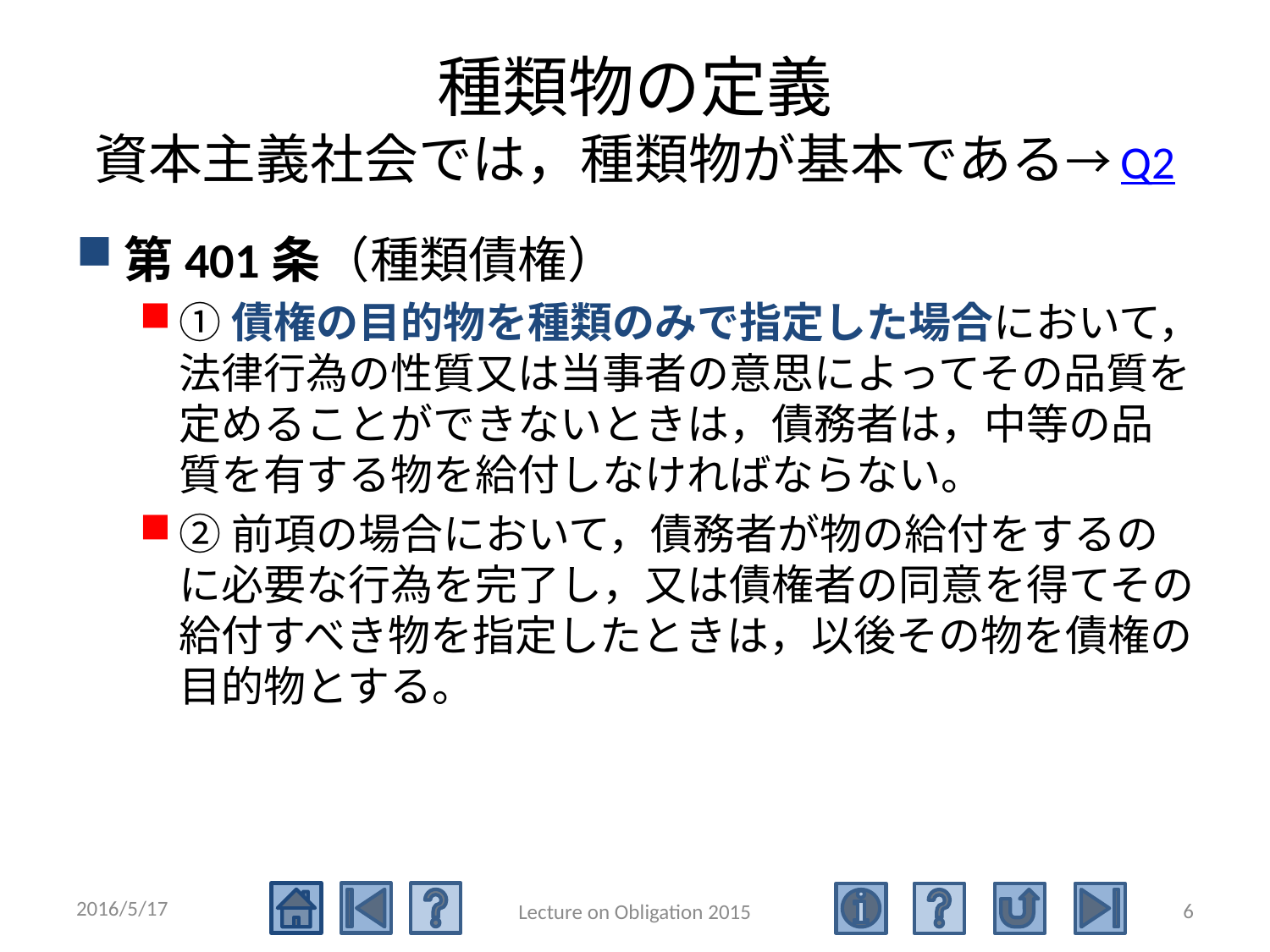

# 種類物の定義 資本主義社会では，種類物が基本である→Q2
第401条（種類債権）
①債権の目的物を種類のみで指定した場合において，法律行為の性質又は当事者の意思によってその品質を定めることができないときは，債務者は，中等の品質を有する物を給付しなければならない。
②前項の場合において，債務者が物の給付をするのに必要な行為を完了し，又は債権者の同意を得てその給付すべき物を指定したときは，以後その物を債権の目的物とする。
2016/5/17
6
Lecture on Obligation 2015